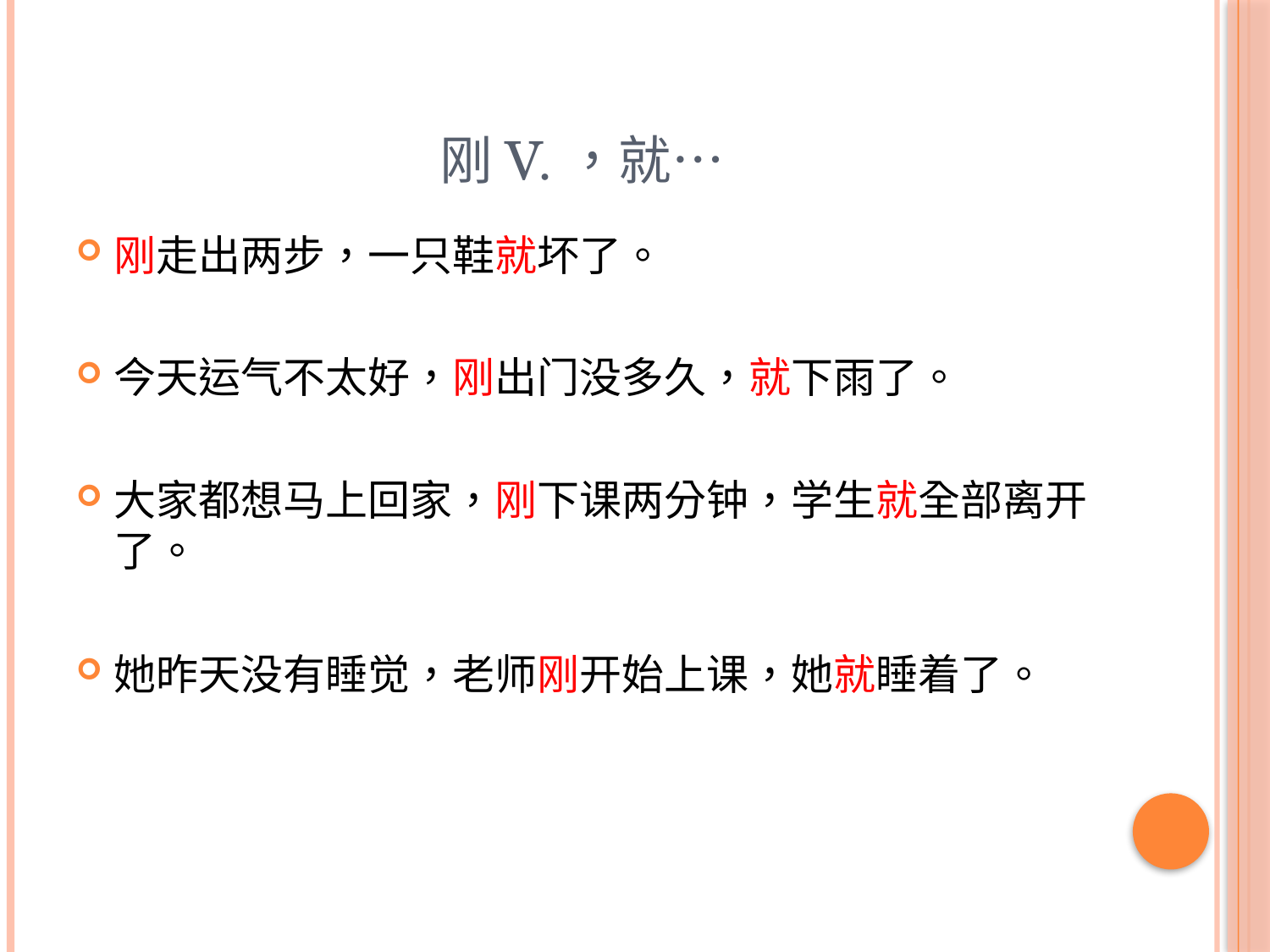

# 刚v.，就…
刚走出两步，一只鞋就坏了。

今天运气不太好，刚出门没多久，就下雨了。

大家都想马上回家，刚下课两分钟，学生就全部离开了。

她昨天没有睡觉，老师刚开始上课，她就睡着了。